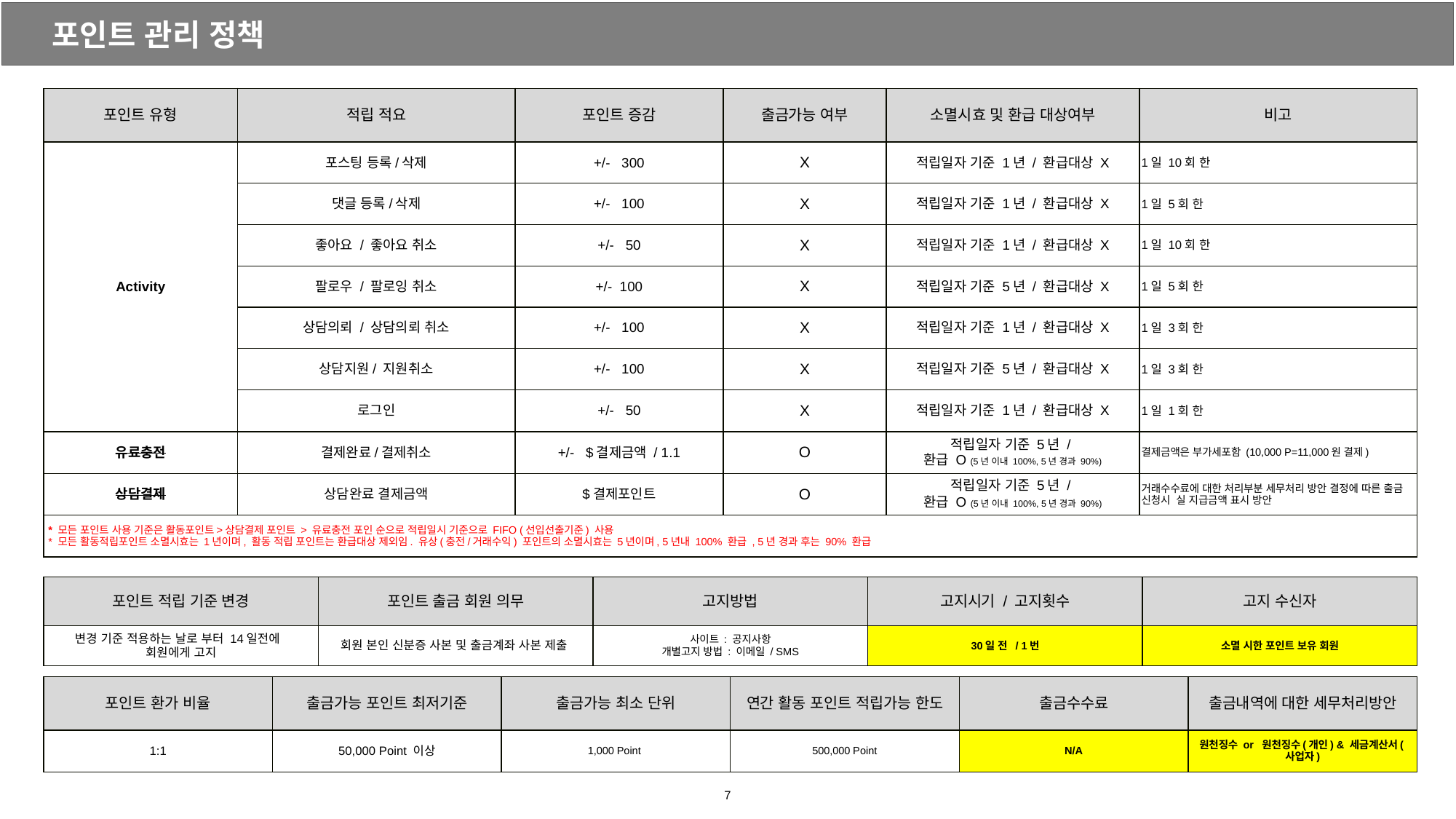

포인트 관리 정책
| 포인트 유형 | 적립 적요 | 포인트 증감 | 출금가능 여부 | 소멸시효 및 환급 대상여부 | 비고 |
| --- | --- | --- | --- | --- | --- |
| Activity | 포스팅 등록/삭제 | +/- 300 | X | 적립일자 기준 1년 / 환급대상 X | 1일 10회 한 |
|  | 댓글 등록/삭제 | +/- 100 | X | 적립일자 기준 1년 / 환급대상 X | 1일 5회 한 |
|  | 좋아요 / 좋아요 취소 | +/- 50 | X | 적립일자 기준 1년 / 환급대상 X | 1일 10회 한 |
|  | 팔로우 / 팔로잉 취소 | +/- 100 | X | 적립일자 기준 5년 / 환급대상 X | 1일 5회 한 |
|  | 상담의뢰 / 상담의뢰 취소 | +/- 100 | X | 적립일자 기준 1년 / 환급대상 X | 1일 3회 한 |
|  | 상담지원/ 지원취소 | +/- 100 | X | 적립일자 기준 5년 / 환급대상 X | 1일 3회 한 |
|  | 로그인 | +/- 50 | X | 적립일자 기준 1년 / 환급대상 X | 1일 1회 한 |
| 유료충전 | 결제완료/결제취소 | +/- $결제금액 / 1.1 | O | 적립일자 기준 5년 / 환급 O (5년 이내 100%, 5년 경과 90%) | 결제금액은 부가세포함 (10,000 P=11,000원 결제) |
| 상담결제 | 상담완료 결제금액 | $결제포인트 | O | 적립일자 기준 5년 / 환급 O (5년 이내 100%, 5년 경과 90%) | 거래수수료에 대한 처리부분 세무처리 방안 결정에 따른 출금 신청시 실 지급금액 표시 방안 |
| \* 모든 포인트 사용 기준은 활동포인트>상담결제 포인트 > 유료충전 포인 순으로 적립일시 기준으로 FIFO (선입선출기준) 사용 \* 모든 활동적립포인트 소멸시효는 1년이며, 활동 적립 포인트는 환급대상 제외임. 유상(충전/거래수익) 포인트의 소멸시효는 5년이며, 5년내 100% 환급 , 5년 경과 후는 90% 환급 |  |  |  |  |  |
| 포인트 적립 기준 변경 | 포인트 출금 회원 의무 | 고지방법 | 고지시기 / 고지횟수 | 고지 수신자 |
| --- | --- | --- | --- | --- |
| 변경 기준 적용하는 날로 부터 14일전에 회원에게 고지 | 회원 본인 신분증 사본 및 출금계좌 사본 제출 | 사이트 : 공지사항 개별고지 방법 : 이메일 / SMS | 30일 전 / 1번 | 소멸 시한 포인트 보유 회원 |
| 포인트 환가 비율 | 출금가능 포인트 최저기준 | 출금가능 최소 단위 | 연간 활동 포인트 적립가능 한도 | 출금수수료 | 출금내역에 대한 세무처리방안 |
| --- | --- | --- | --- | --- | --- |
| 1:1 | 50,000 Point 이상 | 1,000 Point | 500,000 Point | N/A | 원천징수 or 원천징수(개인) & 세금계산서(사업자) |
7